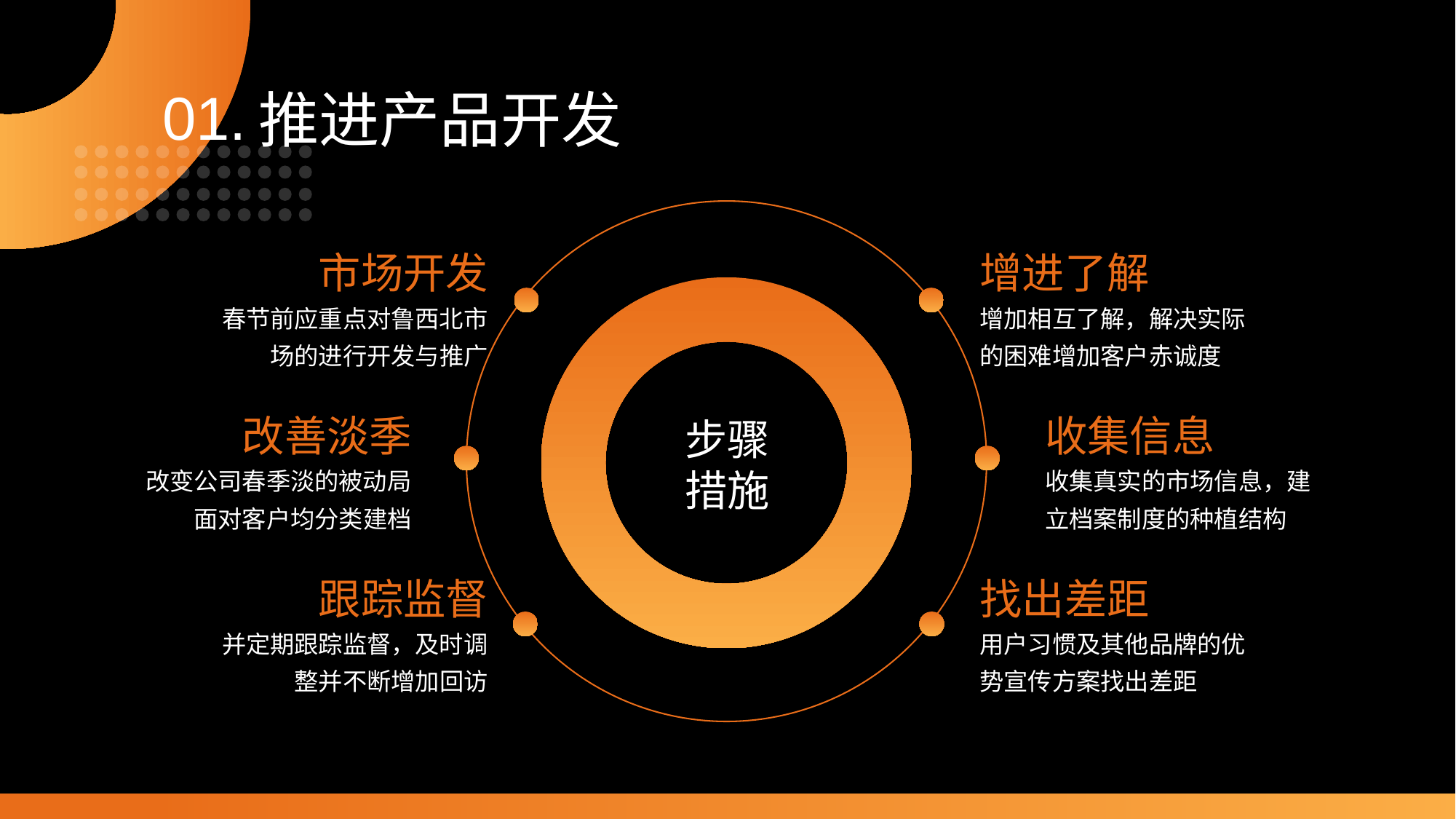

01.
推进产品开发

市场开发
增进了解

春节前应重点对鲁西北市场的进行开发与推广
增加相互了解，解决实际的困难增加客户赤诚度
改善淡季
收集信息
步骤
措施

改变公司春季淡的被动局面对客户均分类建档
收集真实的市场信息，建立档案制度的种植结构
跟踪监督
找出差距

并定期跟踪监督，及时调整并不断增加回访
用户习惯及其他品牌的优势宣传方案找出差距